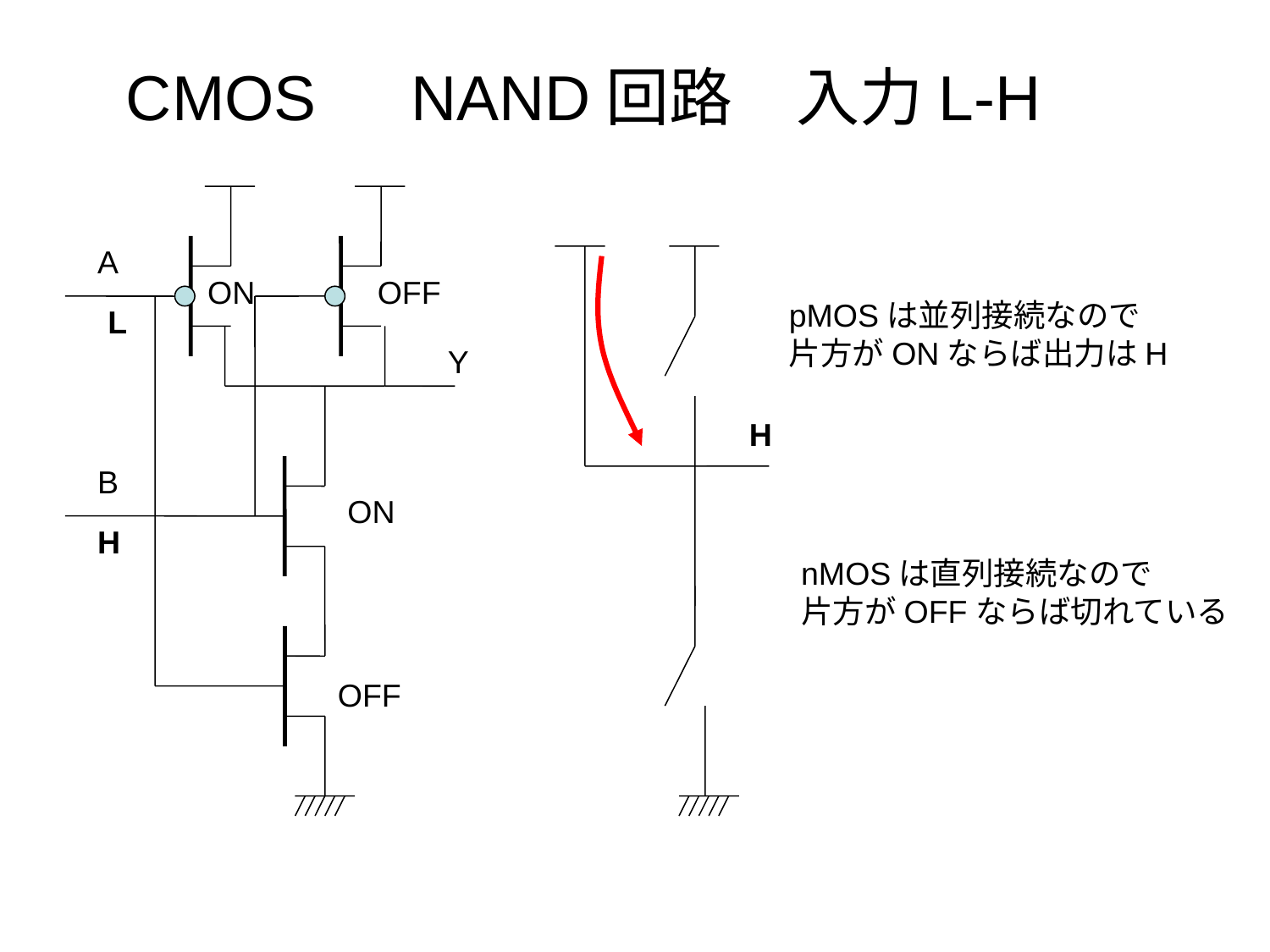

# CMOS　NAND回路　入力L-H

A

ON

OFF

pMOSは並列接続なので
片方がONならば出力はH

L

Y

H
B

ON

H

nMOSは直列接続なので
片方がOFFならば切れている

OFF